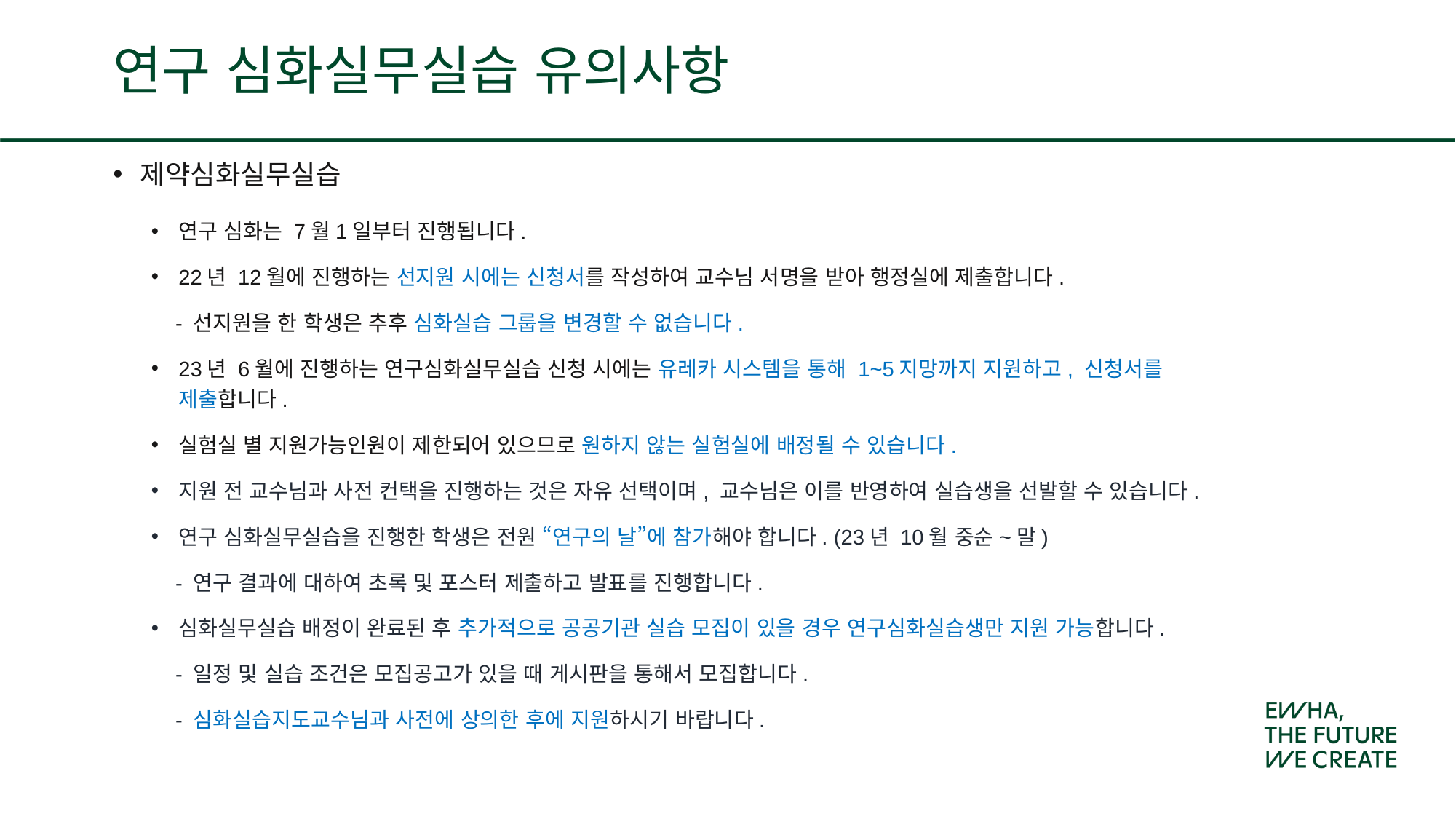

# 연구 심화실무실습 유의사항
제약심화실무실습
연구 심화는 7월1일부터 진행됩니다.
22년 12월에 진행하는 선지원 시에는 신청서를 작성하여 교수님 서명을 받아 행정실에 제출합니다.
    - 선지원을 한 학생은 추후 심화실습 그룹을 변경할 수 없습니다.
23년 6월에 진행하는 연구심화실무실습 신청 시에는 유레카 시스템을 통해 1~5지망까지 지원하고, 신청서를 제출합니다.
실험실 별 지원가능인원이 제한되어 있으므로 원하지 않는 실험실에 배정될 수 있습니다.
지원 전 교수님과 사전 컨택을 진행하는 것은 자유 선택이며, 교수님은 이를 반영하여 실습생을 선발할 수 있습니다.
연구 심화실무실습을 진행한 학생은 전원 “연구의 날”에 참가해야 합니다. (23년 10월 중순~말)
    - 연구 결과에 대하여 초록 및 포스터 제출하고 발표를 진행합니다.
심화실무실습 배정이 완료된 후 추가적으로 공공기관 실습 모집이 있을 경우 연구심화실습생만 지원 가능합니다.
    - 일정 및 실습 조건은 모집공고가 있을 때 게시판을 통해서 모집합니다.
    - 심화실습지도교수님과 사전에 상의한 후에 지원하시기 바랍니다.